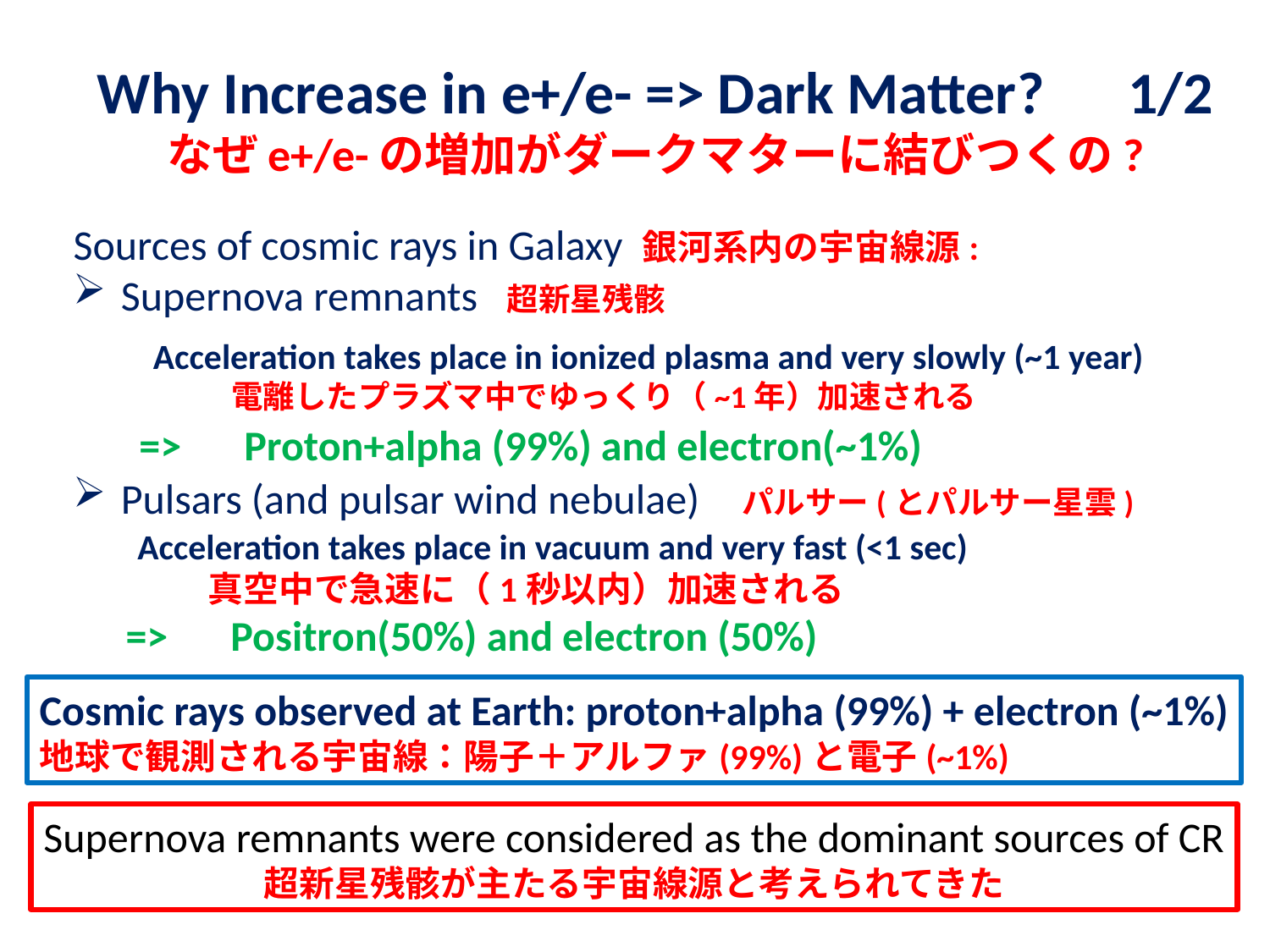

# Why Increase in e+/e- => Dark Matter?　1/2 なぜe+/e-の増加がダークマターに結びつくの?
Sources of cosmic rays in Galaxy 銀河系内の宇宙線源:
Supernova remnants  超新星残骸

Pulsars (and pulsar wind nebulae)　パルサー(とパルサー星雲)

Acceleration takes place in ionized plasma and very slowly (~1 year)
 　　電離したプラズマ中でゆっくり（~1年）加速される
=>　Proton+alpha (99%) and electron(~1%)
Acceleration takes place in vacuum and very fast (<1 sec)
　　真空中で急速に（1秒以内）加速される
=>　Positron(50%) and electron (50%)
Cosmic rays observed at Earth: proton+alpha (99%) + electron (~1%)
地球で観測される宇宙線：陽子＋アルファ(99%)と電子(~1%)
Supernova remnants were considered as the dominant sources of CR
超新星残骸が主たる宇宙線源と考えられてきた